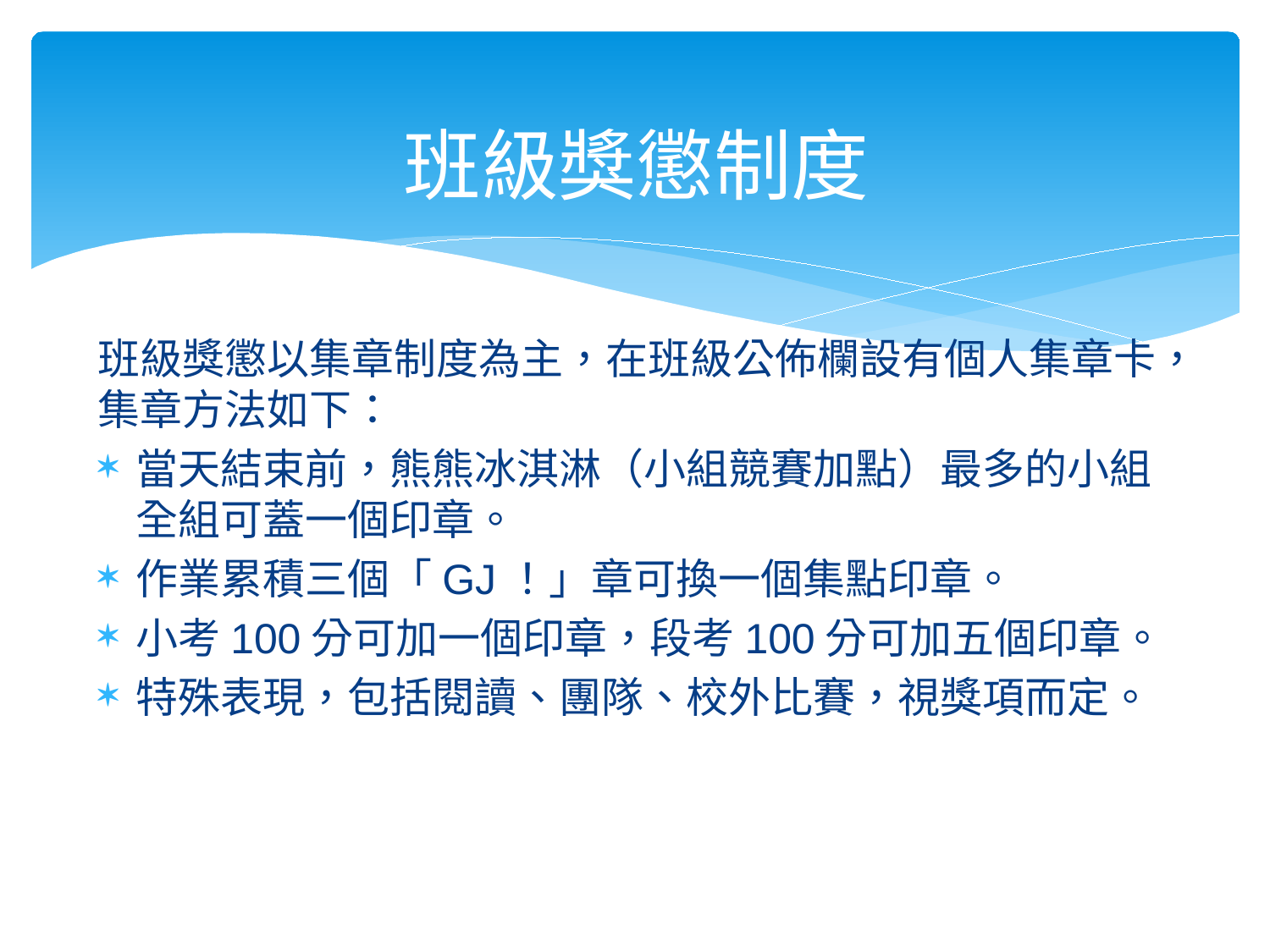

# 班級獎懲制度
班級獎懲以集章制度為主，在班級公佈欄設有個人集章卡，集章方法如下：
當天結束前，熊熊冰淇淋（小組競賽加點）最多的小組全組可蓋一個印章。
作業累積三個「GJ！」章可換一個集點印章。
小考100分可加一個印章，段考100分可加五個印章。
特殊表現，包括閱讀、團隊、校外比賽，視獎項而定。